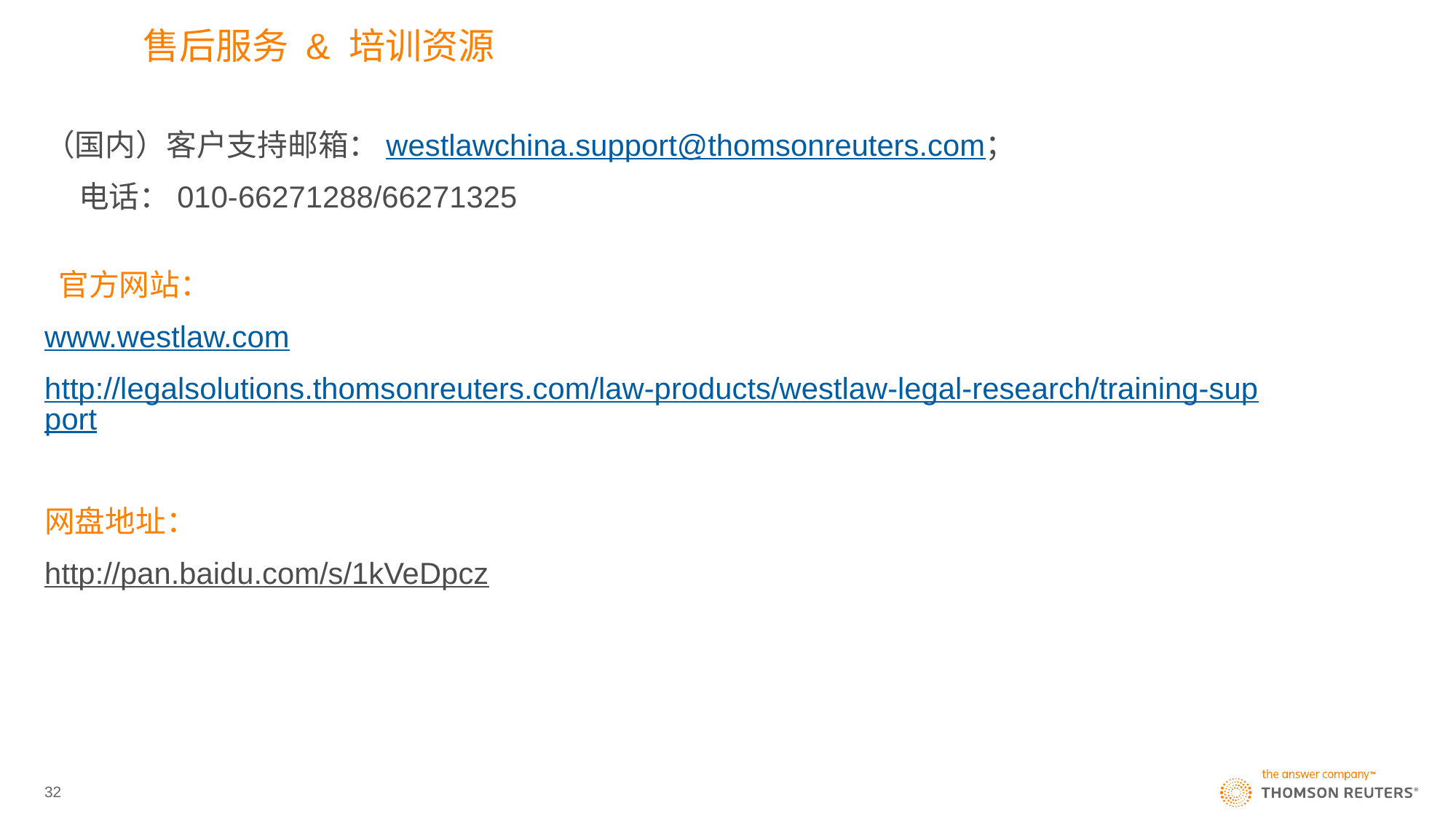

# 售后服务 & 培训资源
（国内）客户支持邮箱：westlawchina.support@thomsonreuters.com；
    电话：010-66271288/66271325
 官方网站：
www.westlaw.com
http://legalsolutions.thomsonreuters.com/law-products/westlaw-legal-research/training-support

网盘地址：
http://pan.baidu.com/s/1kVeDpcz

32